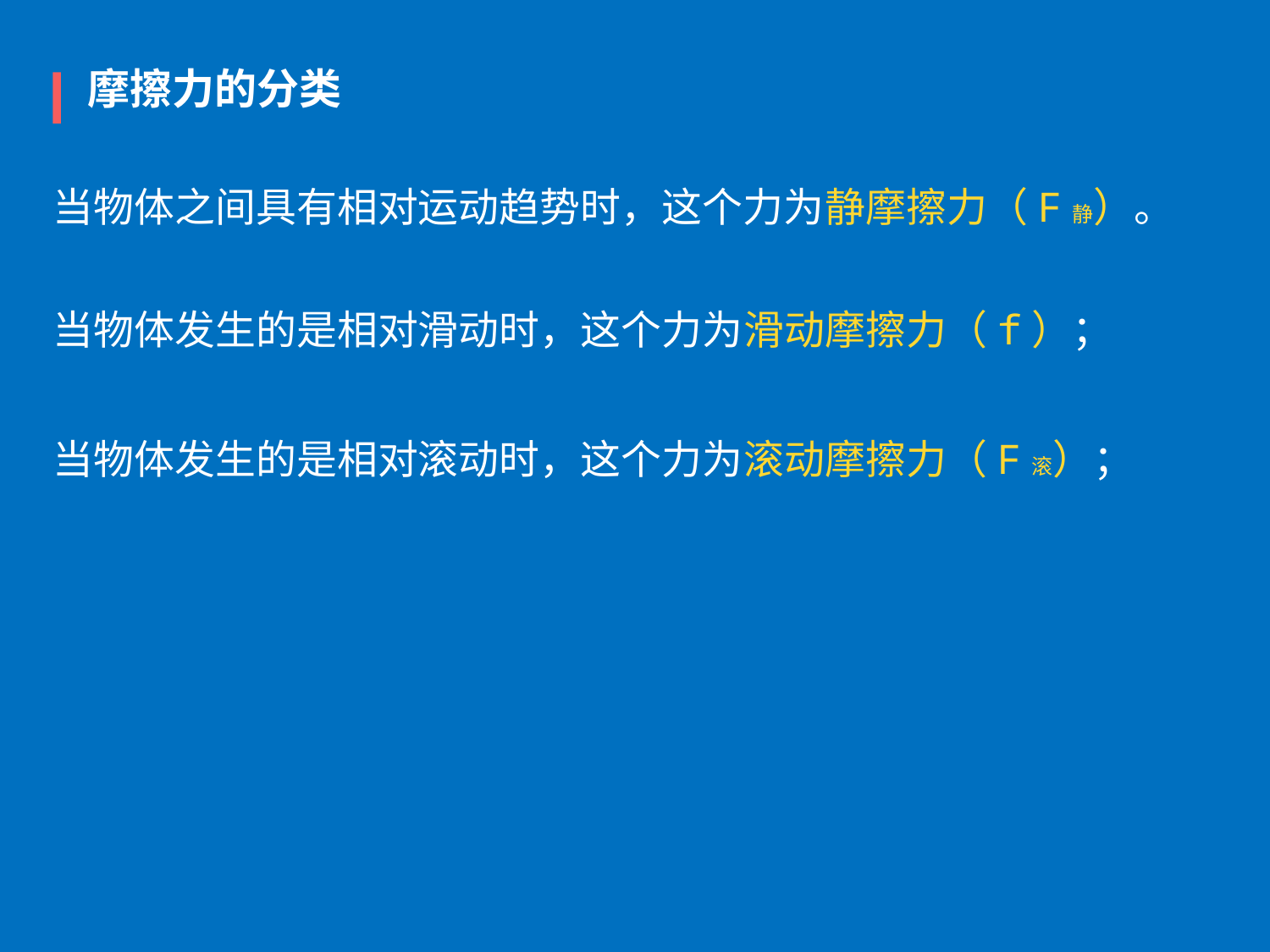

摩擦力的分类

当物体之间具有相对运动趋势时，这个力为静摩擦力（F静）。
当物体发生的是相对滑动时，这个力为滑动摩擦力（f）；
当物体发生的是相对滚动时，这个力为滚动摩擦力（F滚）；